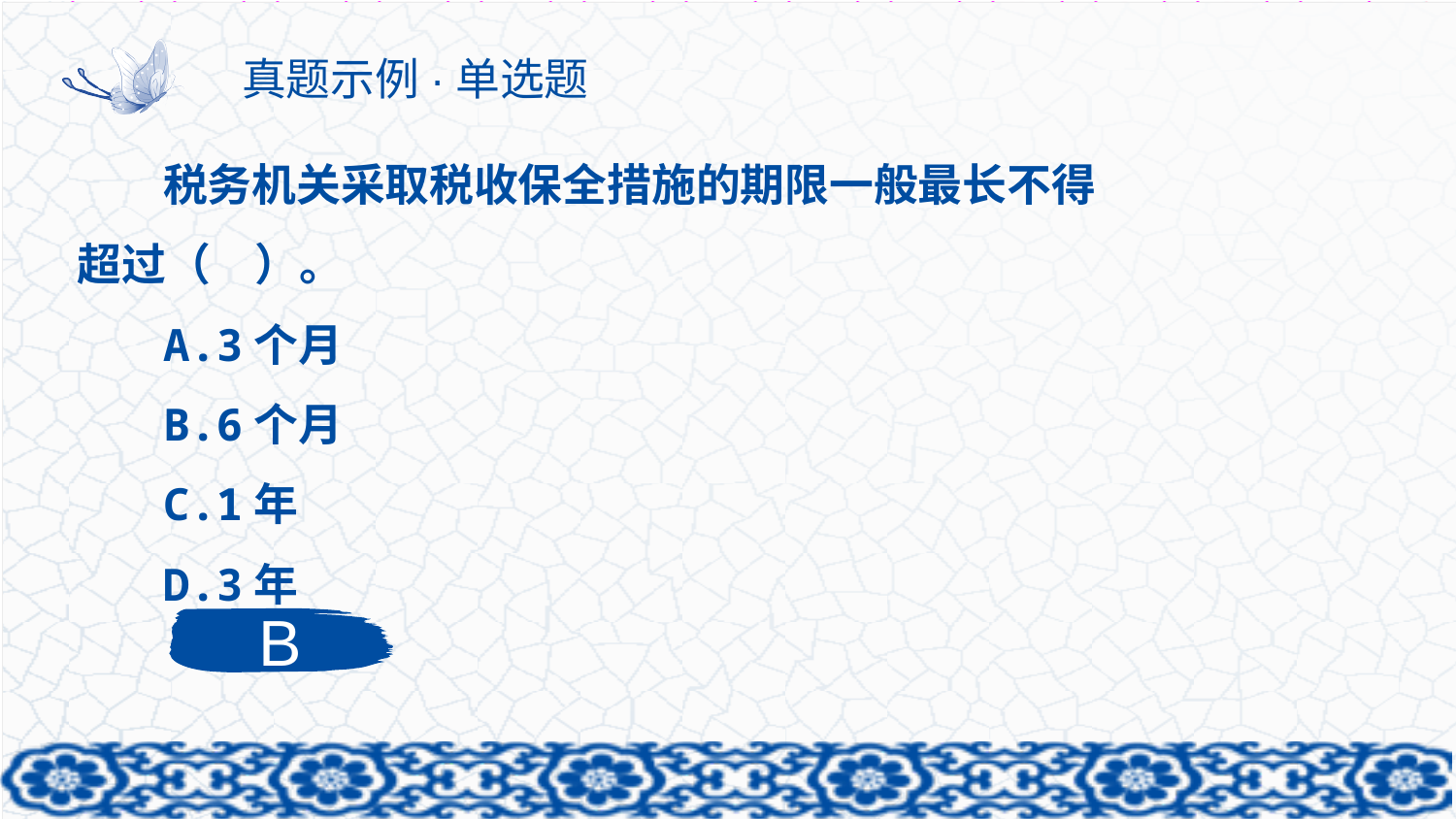

# 真题示例·单选题
税务机关采取税收保全措施的期限一般最长不得超过（　）。
A.3个月
B.6个月
C.1年
D.3年

B